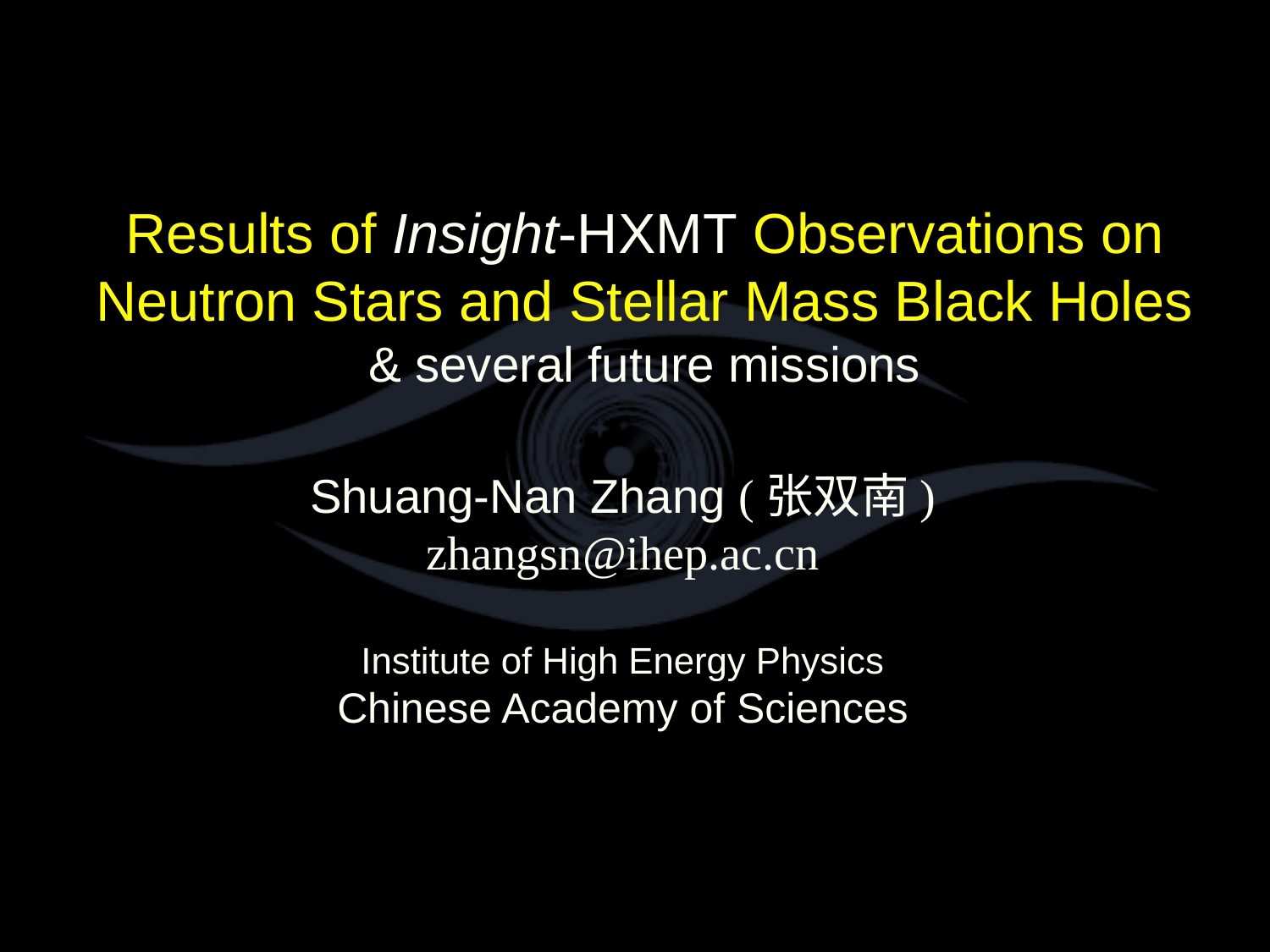

Results of Insight-HXMT Observations on Neutron Stars and Stellar Mass Black Holes
& several future missions

Shuang-Nan Zhang (张双南) zhangsn@ihep.ac.cn

Institute of High Energy Physics
Chinese Academy of Sciences